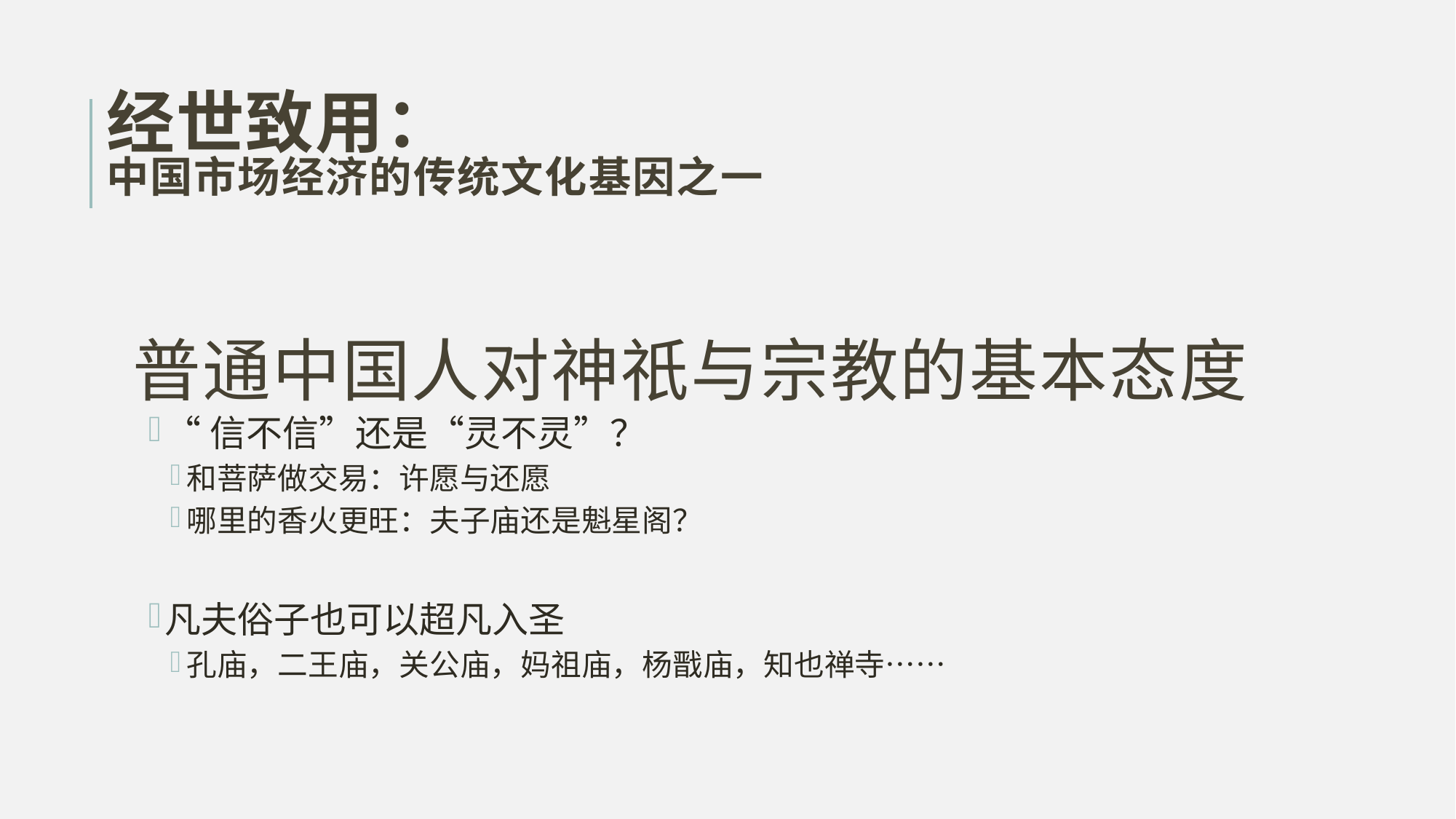

经世致用：
中国市场经济的传统文化基因之一
普通中国人对神祇与宗教的基本态度
“信不信”还是“灵不灵”？
和菩萨做交易：许愿与还愿
哪里的香火更旺：夫子庙还是魁星阁？

凡夫俗子也可以超凡入圣
孔庙，二王庙，关公庙，妈祖庙，杨戬庙，知也禅寺……